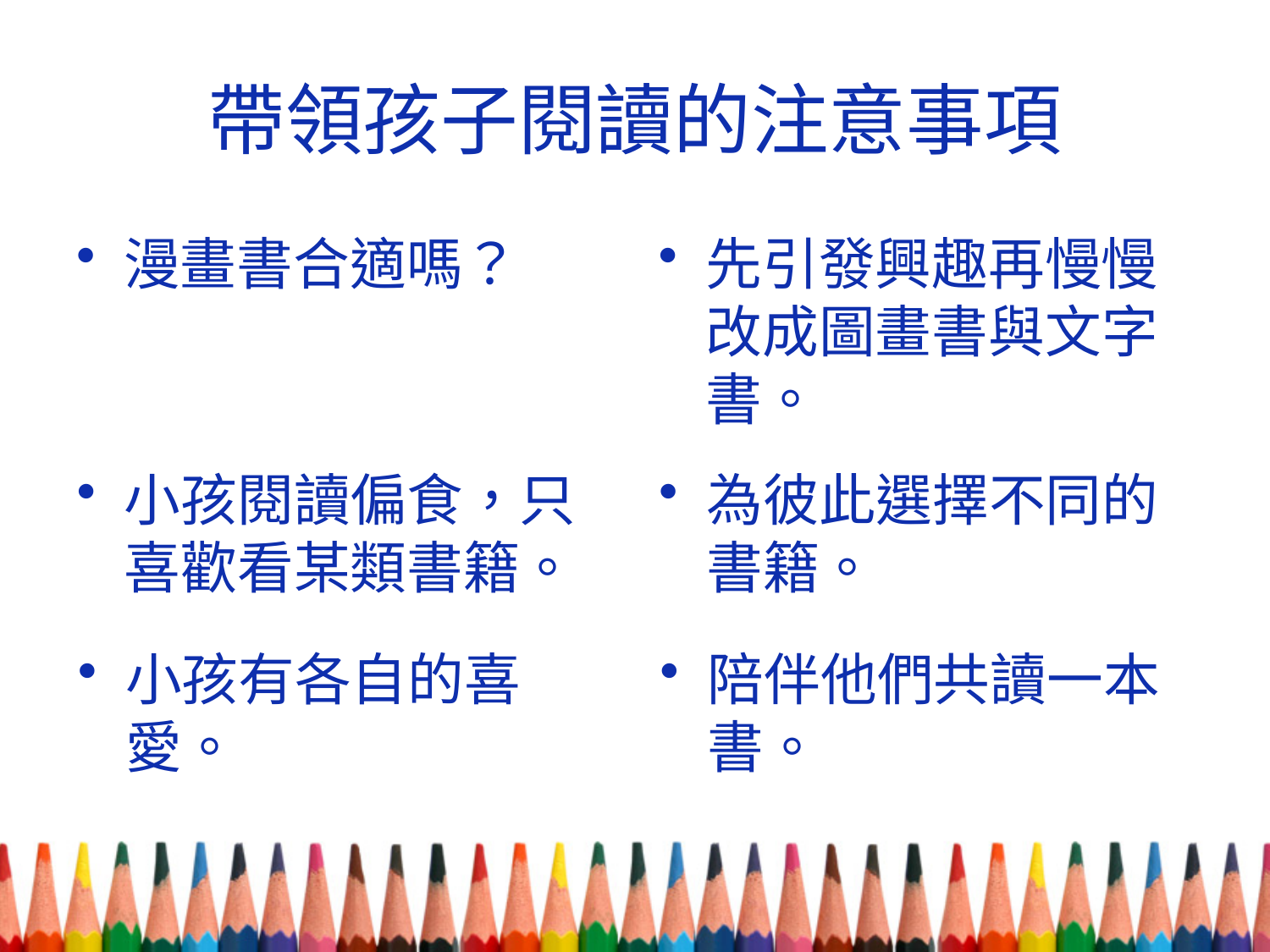

# 帶領孩子閱讀的注意事項
漫畫書合適嗎？
先引發興趣再慢慢改成圖畫書與文字書。
小孩閱讀偏食，只喜歡看某類書籍。
為彼此選擇不同的書籍。
小孩有各自的喜愛。
陪伴他們共讀一本書。